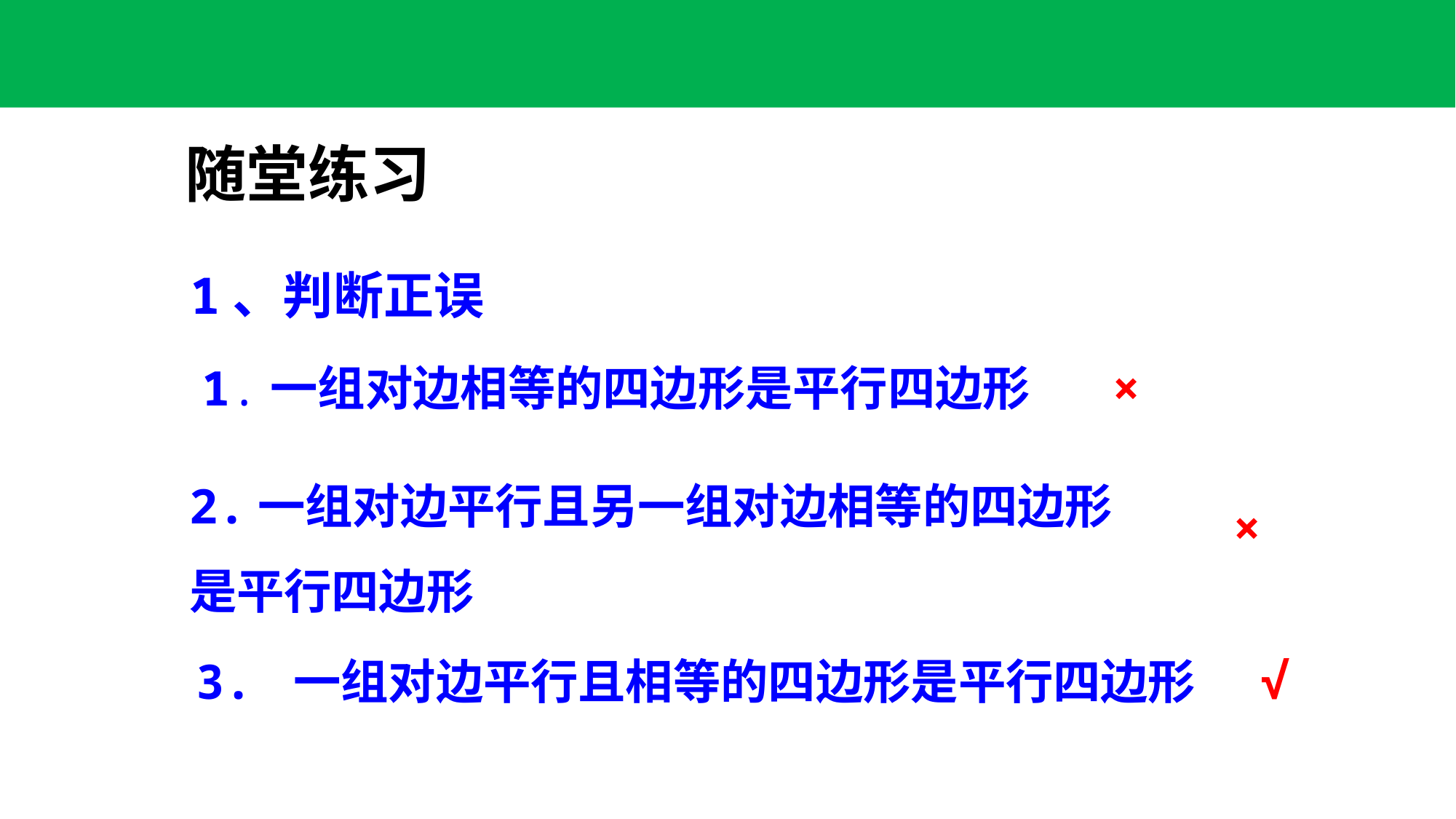

随堂练习
1、判断正误
×
1.一组对边相等的四边形是平行四边形
2.一组对边平行且另一组对边相等的四边形
是平行四边形
×
3. 一组对边平行且相等的四边形是平行四边形
√